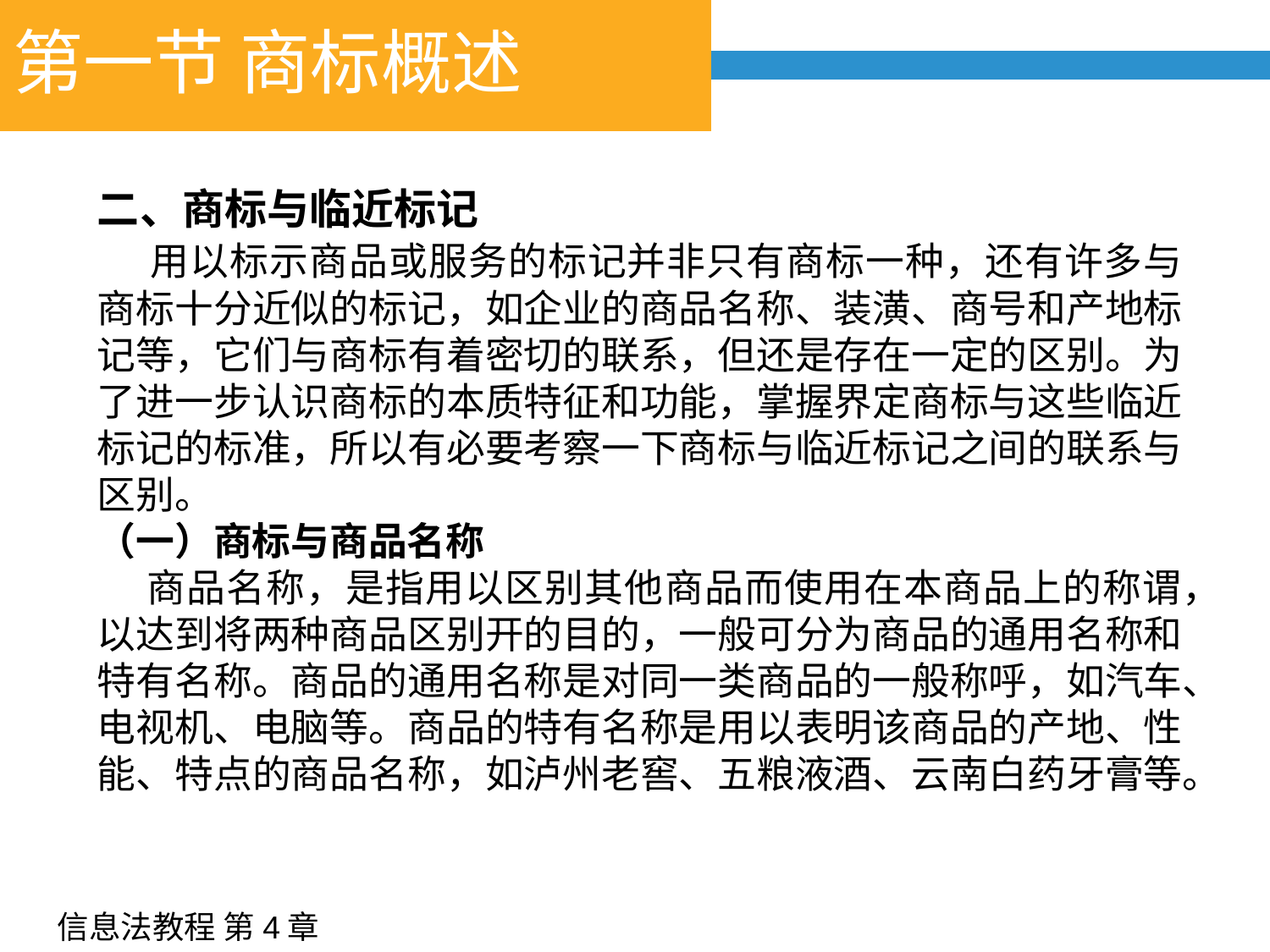

# 第一节 商标概述
二、商标与临近标记
    用以标示商品或服务的标记并非只有商标一种，还有许多与商标十分近似的标记，如企业的商品名称、装潢、商号和产地标记等，它们与商标有着密切的联系，但还是存在一定的区别。为了进一步认识商标的本质特征和功能，掌握界定商标与这些临近标记的标准，所以有必要考察一下商标与临近标记之间的联系与区别。
（一）商标与商品名称
    商品名称，是指用以区别其他商品而使用在本商品上的称谓，以达到将两种商品区别开的目的，一般可分为商品的通用名称和特有名称。商品的通用名称是对同一类商品的一般称呼，如汽车、电视机、电脑等。商品的特有名称是用以表明该商品的产地、性能、特点的商品名称，如泸州老窖、五粮液酒、云南白药牙膏等。
信息法教程 第4章